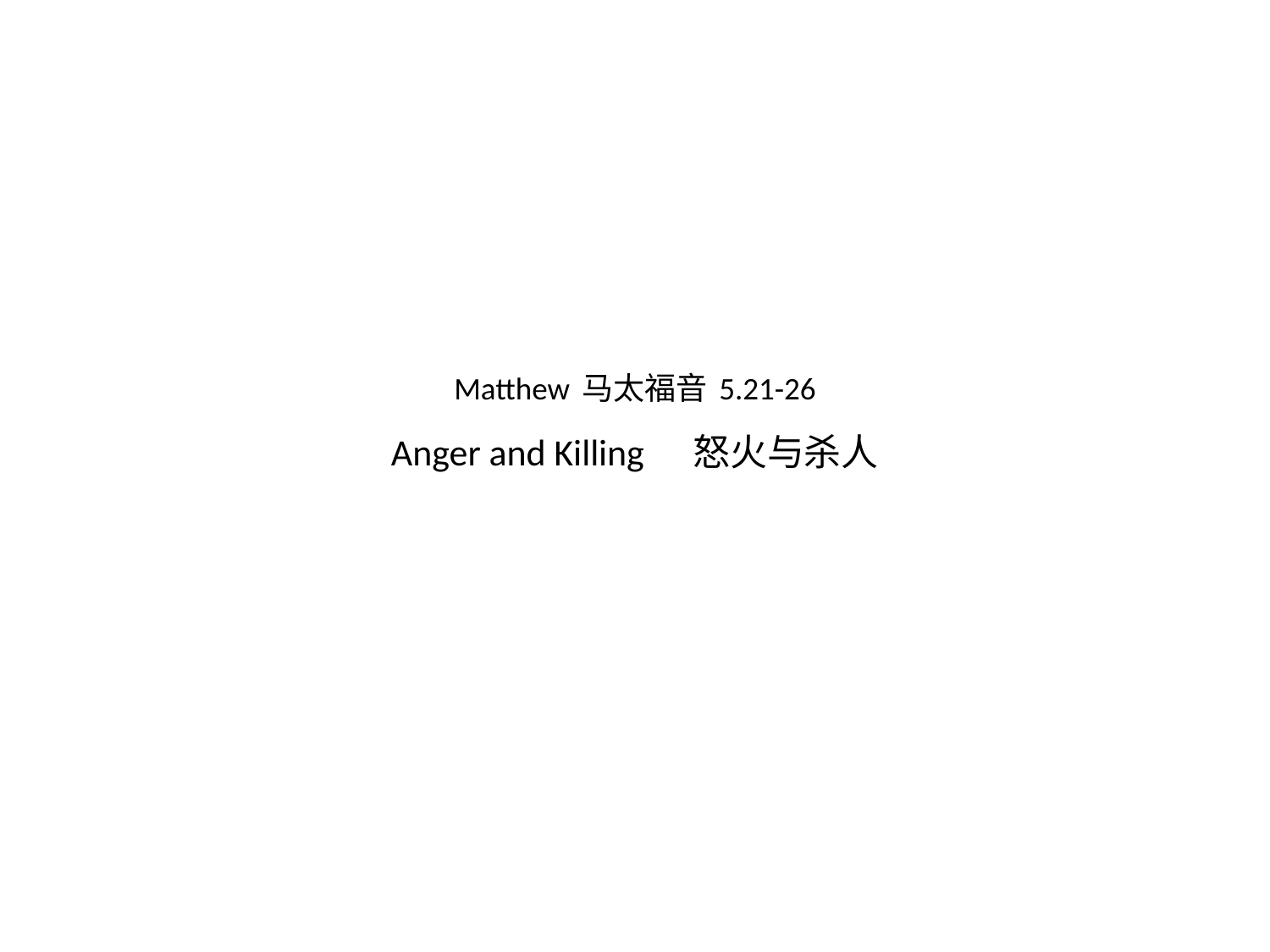

# Matthew 马太福音 5.21-26 Anger and Killing     怒火与杀人